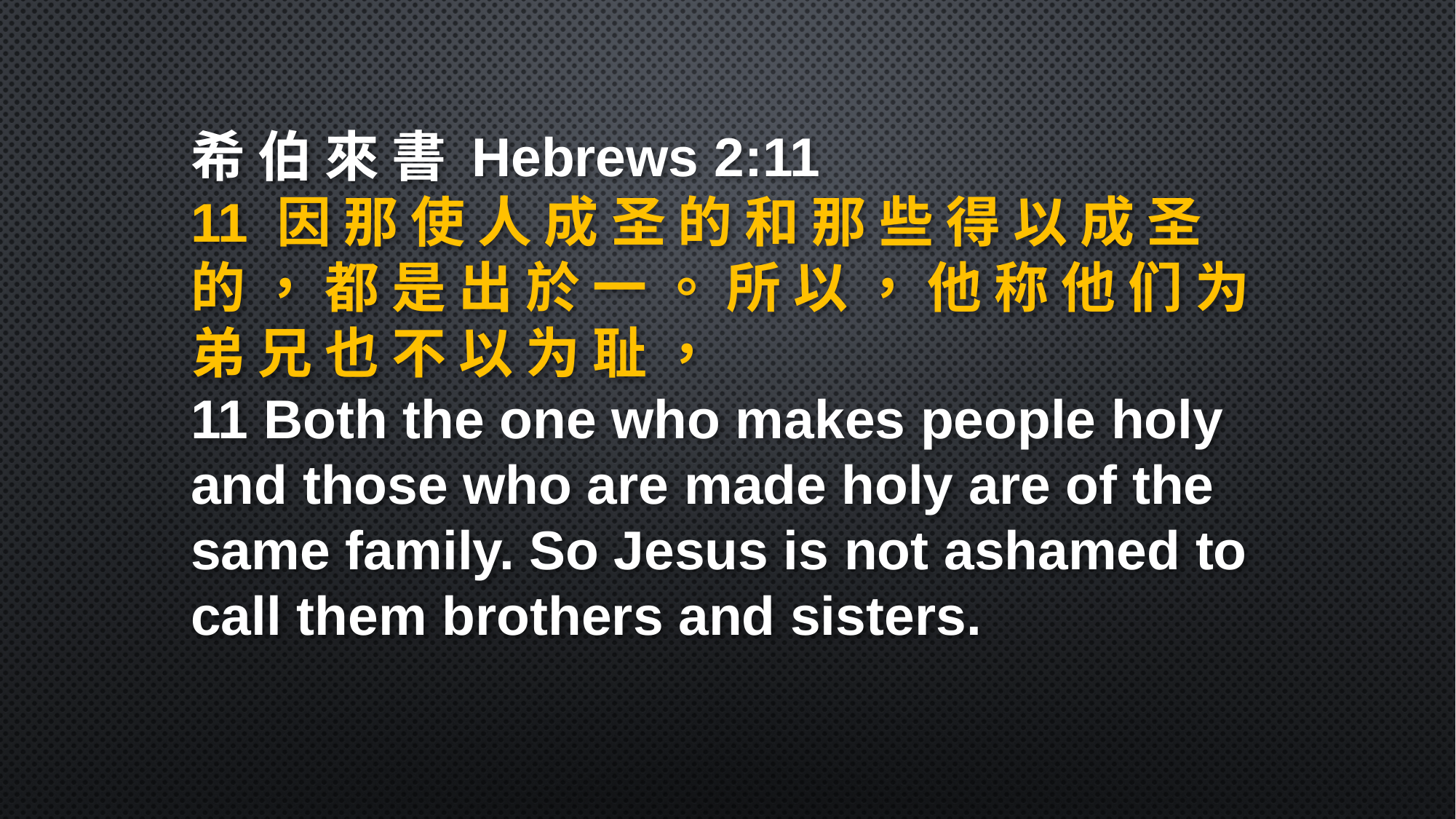

希 伯 來 書 Hebrews 2:11
11 因 那 使 人 成 圣 的 和 那 些 得 以 成 圣 的 ， 都 是 出 於 一 。 所 以 ， 他 称 他 们 为 弟 兄 也 不 以 为 耻 ，
11 Both the one who makes people holy and those who are made holy are of the same family. So Jesus is not ashamed to call them brothers and sisters.